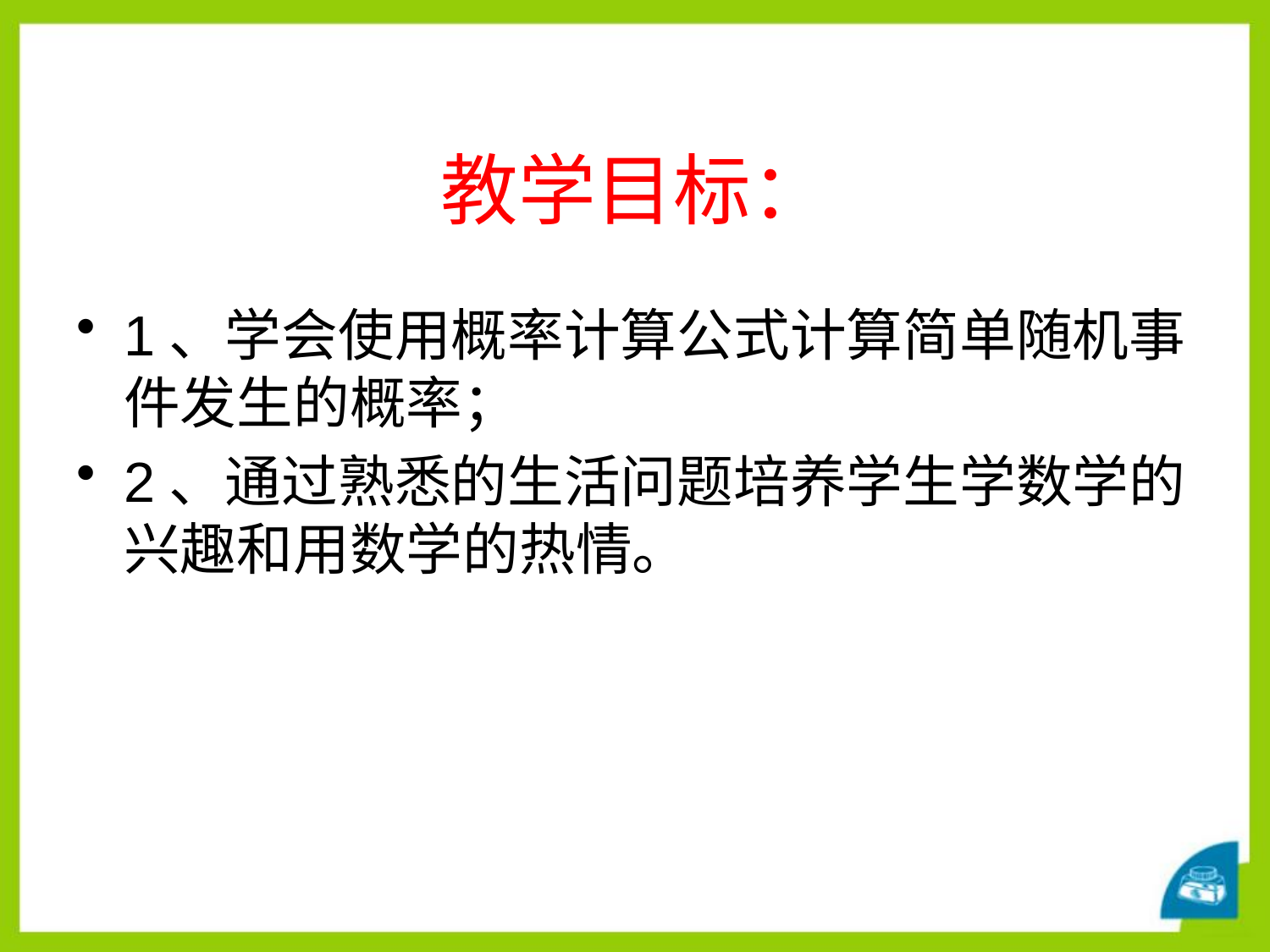

# 教学目标：
1、学会使用概率计算公式计算简单随机事件发生的概率；
2、通过熟悉的生活问题培养学生学数学的兴趣和用数学的热情。